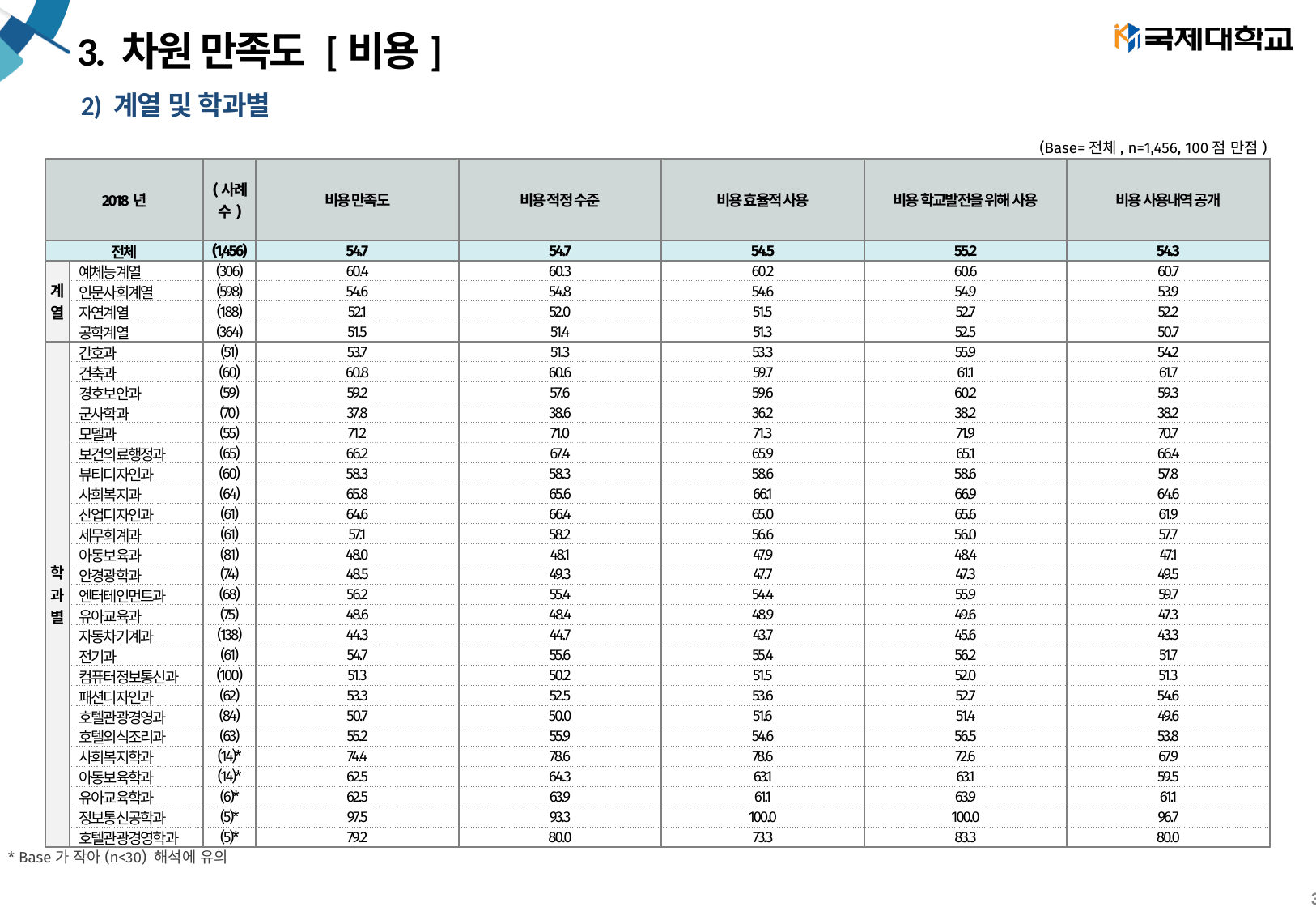

# 3. 차원 만족도 [비용]
2) 계열 및 학과별
(Base=전체, n=1,456, 100점 만점)
| 2018년 |  | (사례수) | 비용 만족도 | 비용 적정 수준 | 비용 효율적 사용 | 비용 학교발전을 위해 사용 | 비용 사용내역 공개 |
| --- | --- | --- | --- | --- | --- | --- | --- |
| 전체 |  | (1,456) | 54.7 | 54.7 | 54.5 | 55.2 | 54.3 |
| 계 열 | 예체능계열 | (306) | 60.4 | 60.3 | 60.2 | 60.6 | 60.7 |
|  | 인문사회계열 | (598) | 54.6 | 54.8 | 54.6 | 54.9 | 53.9 |
|  | 자연계열 | (188) | 52.1 | 52.0 | 51.5 | 52.7 | 52.2 |
|  | 공학계열 | (364) | 51.5 | 51.4 | 51.3 | 52.5 | 50.7 |
| 학 과 별 | 간호과 | (51) | 53.7 | 51.3 | 53.3 | 55.9 | 54.2 |
|  | 건축과 | (60) | 60.8 | 60.6 | 59.7 | 61.1 | 61.7 |
|  | 경호보안과 | (59) | 59.2 | 57.6 | 59.6 | 60.2 | 59.3 |
|  | 군사학과 | (70) | 37.8 | 38.6 | 36.2 | 38.2 | 38.2 |
|  | 모델과 | (55) | 71.2 | 71.0 | 71.3 | 71.9 | 70.7 |
|  | 보건의료행정과 | (65) | 66.2 | 67.4 | 65.9 | 65.1 | 66.4 |
|  | 뷰티디자인과 | (60) | 58.3 | 58.3 | 58.6 | 58.6 | 57.8 |
|  | 사회복지과 | (64) | 65.8 | 65.6 | 66.1 | 66.9 | 64.6 |
|  | 산업디자인과 | (61) | 64.6 | 66.4 | 65.0 | 65.6 | 61.9 |
|  | 세무회계과 | (61) | 57.1 | 58.2 | 56.6 | 56.0 | 57.7 |
|  | 아동보육과 | (81) | 48.0 | 48.1 | 47.9 | 48.4 | 47.1 |
|  | 안경광학과 | (74) | 48.5 | 49.3 | 47.7 | 47.3 | 49.5 |
|  | 엔터테인먼트과 | (68) | 56.2 | 55.4 | 54.4 | 55.9 | 59.7 |
|  | 유아교육과 | (75) | 48.6 | 48.4 | 48.9 | 49.6 | 47.3 |
|  | 자동차기계과 | (138) | 44.3 | 44.7 | 43.7 | 45.6 | 43.3 |
|  | 전기과 | (61) | 54.7 | 55.6 | 55.4 | 56.2 | 51.7 |
|  | 컴퓨터정보통신과 | (100) | 51.3 | 50.2 | 51.5 | 52.0 | 51.3 |
|  | 패션디자인과 | (62) | 53.3 | 52.5 | 53.6 | 52.7 | 54.6 |
|  | 호텔관광경영과 | (84) | 50.7 | 50.0 | 51.6 | 51.4 | 49.6 |
|  | 호텔외식조리과 | (63) | 55.2 | 55.9 | 54.6 | 56.5 | 53.8 |
|  | 사회복지학과 | (14)\* | 74.4 | 78.6 | 78.6 | 72.6 | 67.9 |
|  | 아동보육학과 | (14)\* | 62.5 | 64.3 | 63.1 | 63.1 | 59.5 |
|  | 유아교육학과 | (6)\* | 62.5 | 63.9 | 61.1 | 63.9 | 61.1 |
|  | 정보통신공학과 | (5)\* | 97.5 | 93.3 | 100.0 | 100.0 | 96.7 |
|  | 호텔관광경영학과 | (5)\* | 79.2 | 80.0 | 73.3 | 83.3 | 80.0 |
* Base가 작아(n<30) 해석에 유의